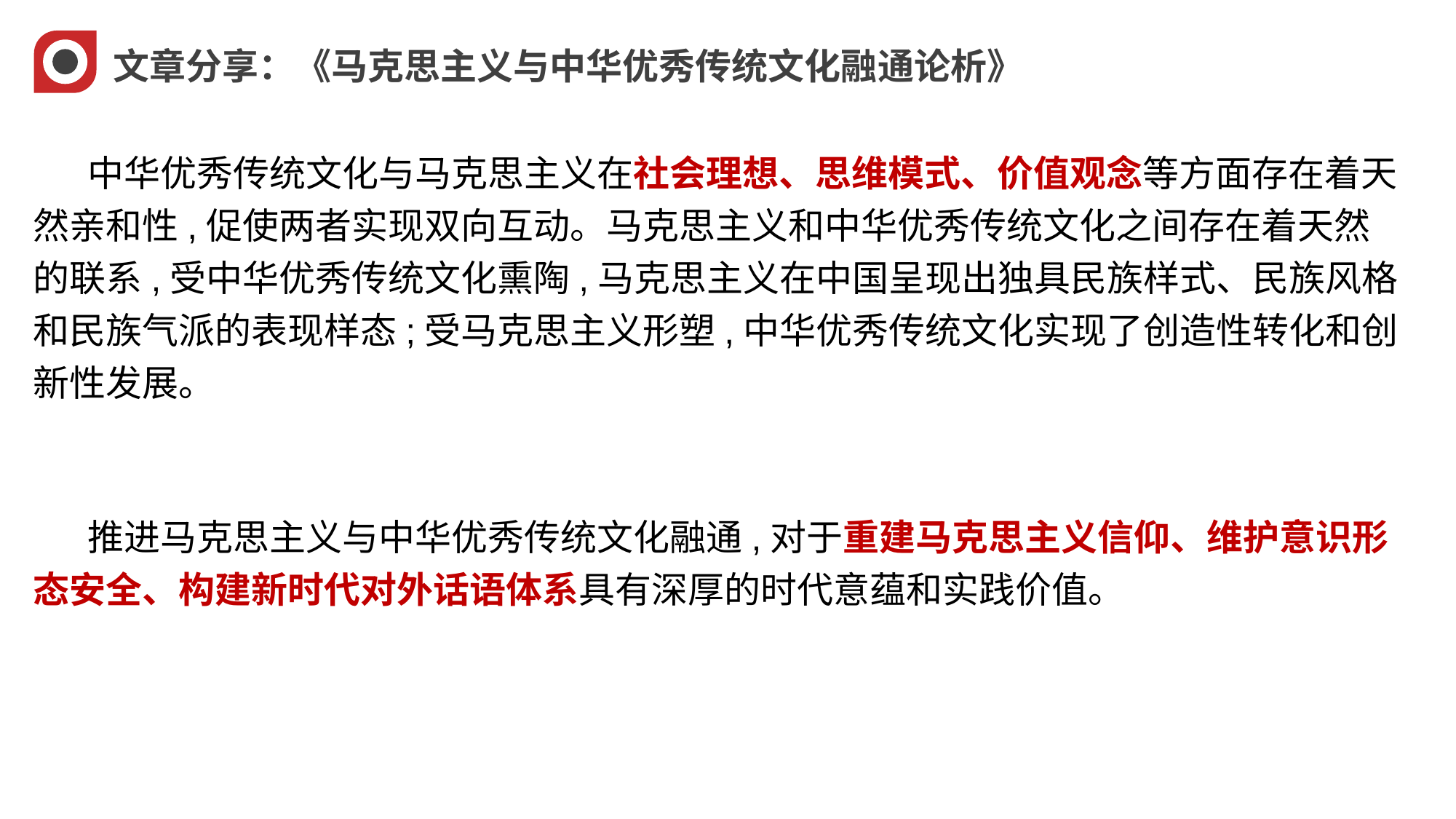

文章分享：《马克思主义与中华优秀传统文化融通论析》
中华优秀传统文化与马克思主义在社会理想、思维模式、价值观念等方面存在着天然亲和性,促使两者实现双向互动。马克思主义和中华优秀传统文化之间存在着天然的联系,受中华优秀传统文化熏陶,马克思主义在中国呈现出独具民族样式、民族风格和民族气派的表现样态;受马克思主义形塑,中华优秀传统文化实现了创造性转化和创新性发展。
推进马克思主义与中华优秀传统文化融通,对于重建马克思主义信仰、维护意识形态安全、构建新时代对外话语体系具有深厚的时代意蕴和实践价值。